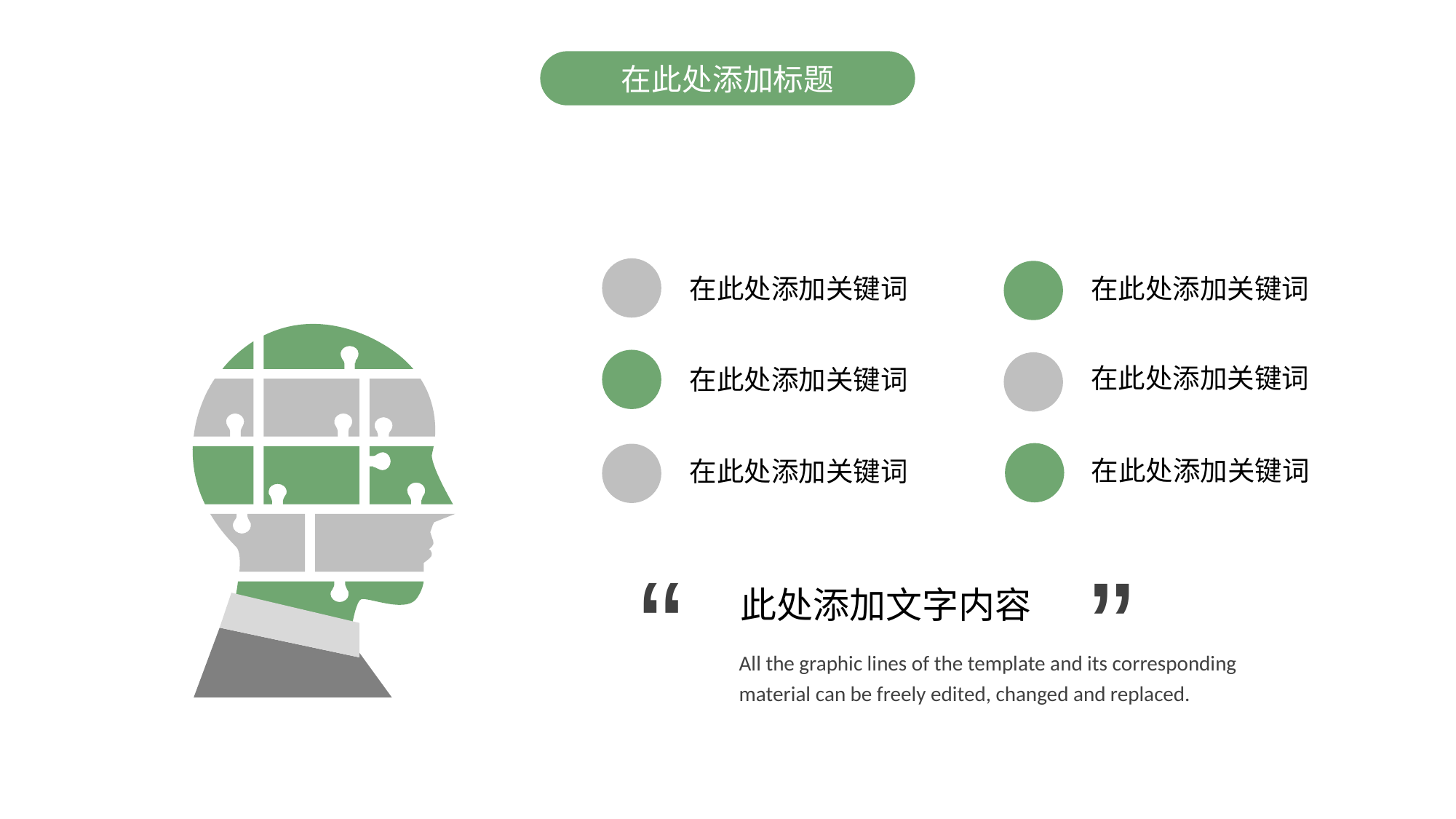

在此处添加标题

在此处添加关键词
在此处添加关键词

在此处添加关键词
在此处添加关键词

在此处添加关键词
在此处添加关键词
“
”
此处添加文字内容
All the graphic lines of the template and its corresponding material can be freely edited, changed and replaced.